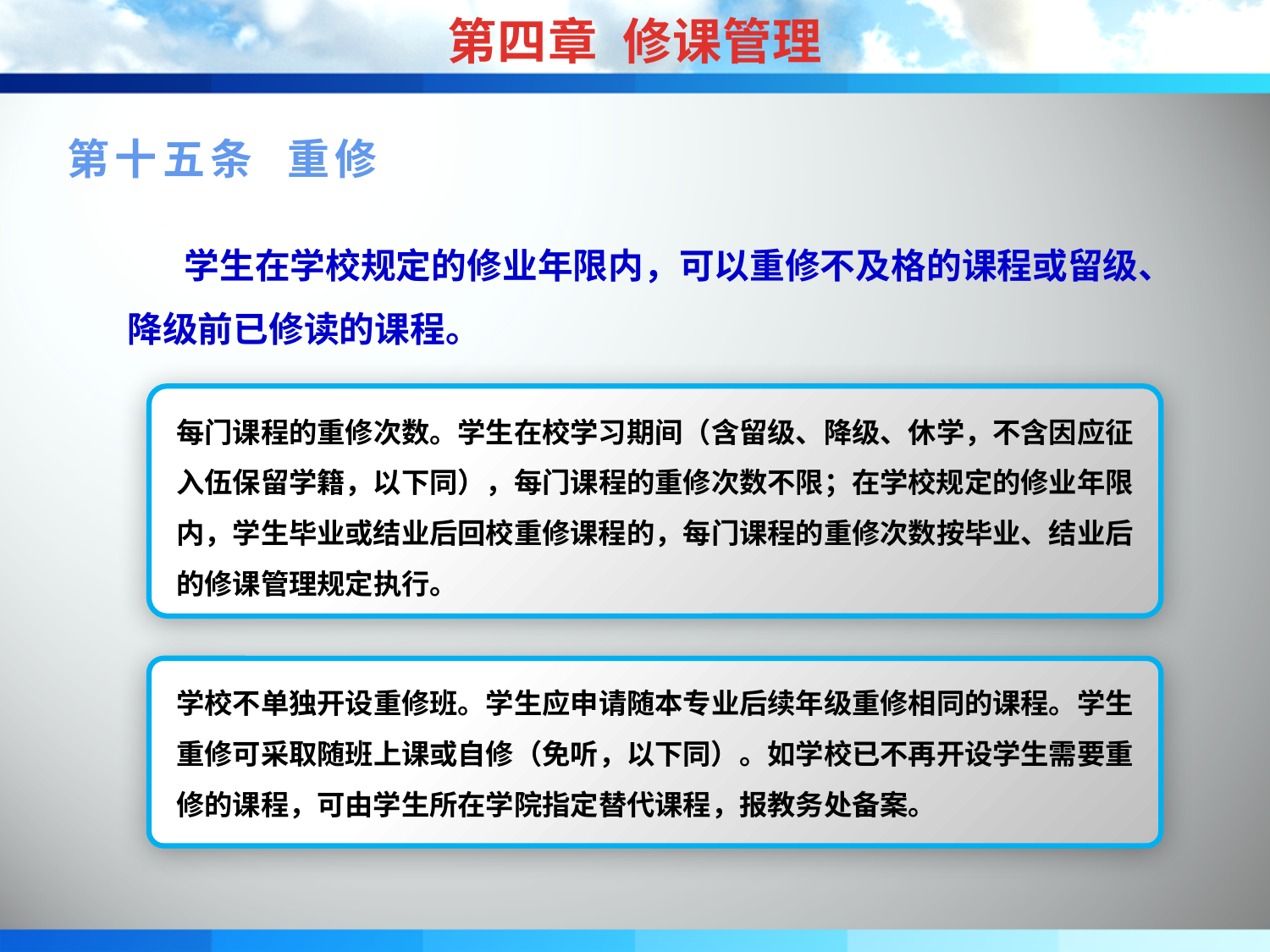

第四章  修课管理
第十五条  重修
      学生在学校规定的修业年限内，可以重修不及格的课程或留级、降级前已修读的课程。
每门课程的重修次数。学生在校学习期间（含留级、降级、休学，不含因应征入伍保留学籍，以下同），每门课程的重修次数不限；在学校规定的修业年限内，学生毕业或结业后回校重修课程的，每门课程的重修次数按毕业、结业后的修课管理规定执行。
学校不单独开设重修班。学生应申请随本专业后续年级重修相同的课程。学生重修可采取随班上课或自修（免听，以下同）。如学校已不再开设学生需要重修的课程，可由学生所在学院指定替代课程，报教务处备案。